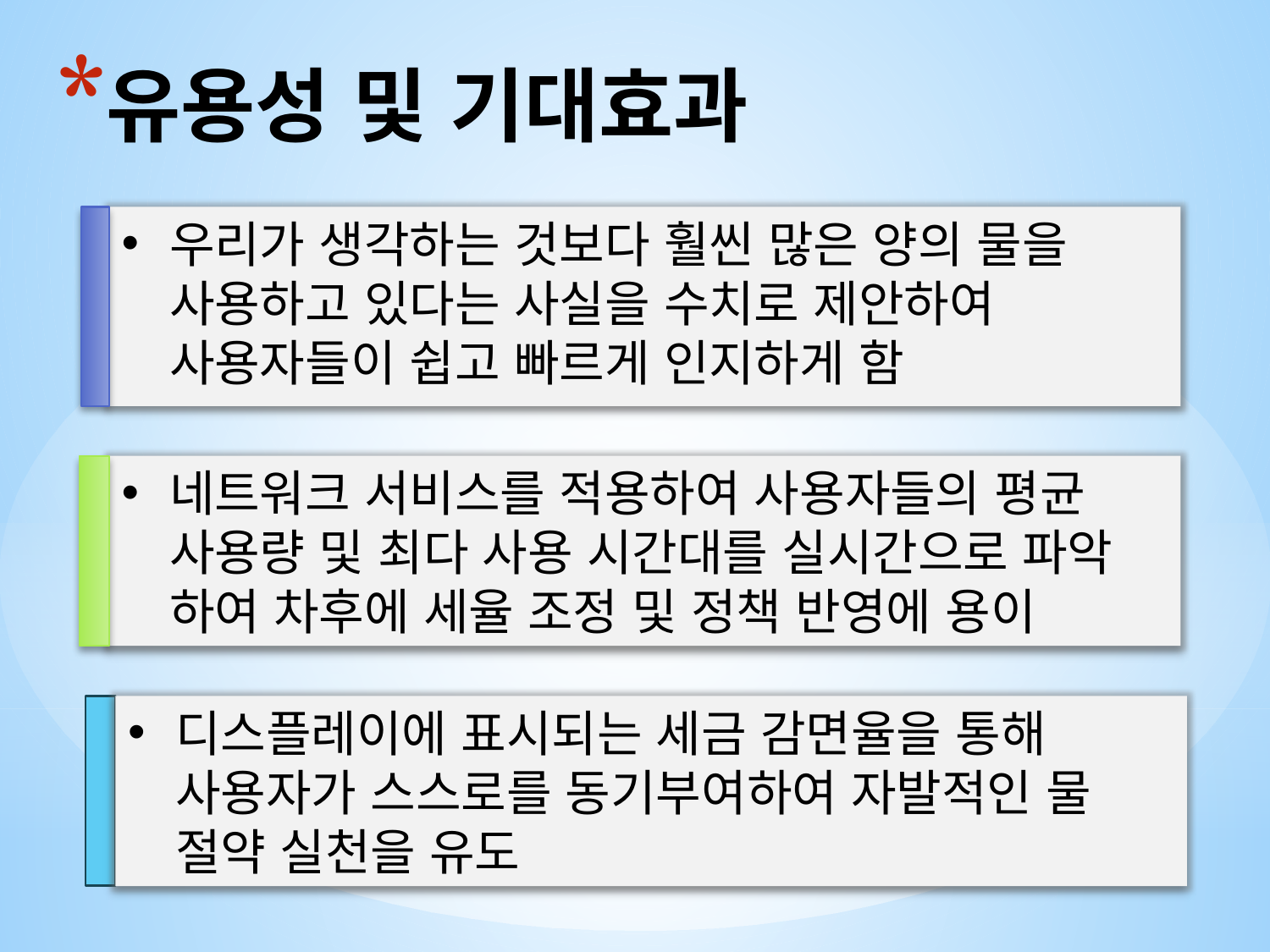

# 유용성 및 기대효과

우리가 생각하는 것보다 훨씬 많은 양의 물을 사용하고 있다는 사실을 수치로 제안하여 사용자들이 쉽고 빠르게 인지하게 함
네트워크 서비스를 적용하여 사용자들의 평균 사용량 및 최다 사용 시간대를 실시간으로 파악 하여 차후에 세율 조정 및 정책 반영에 용이

디스플레이에 표시되는 세금 감면율을 통해 사용자가 스스로를 동기부여하여 자발적인 물 절약 실천을 유도